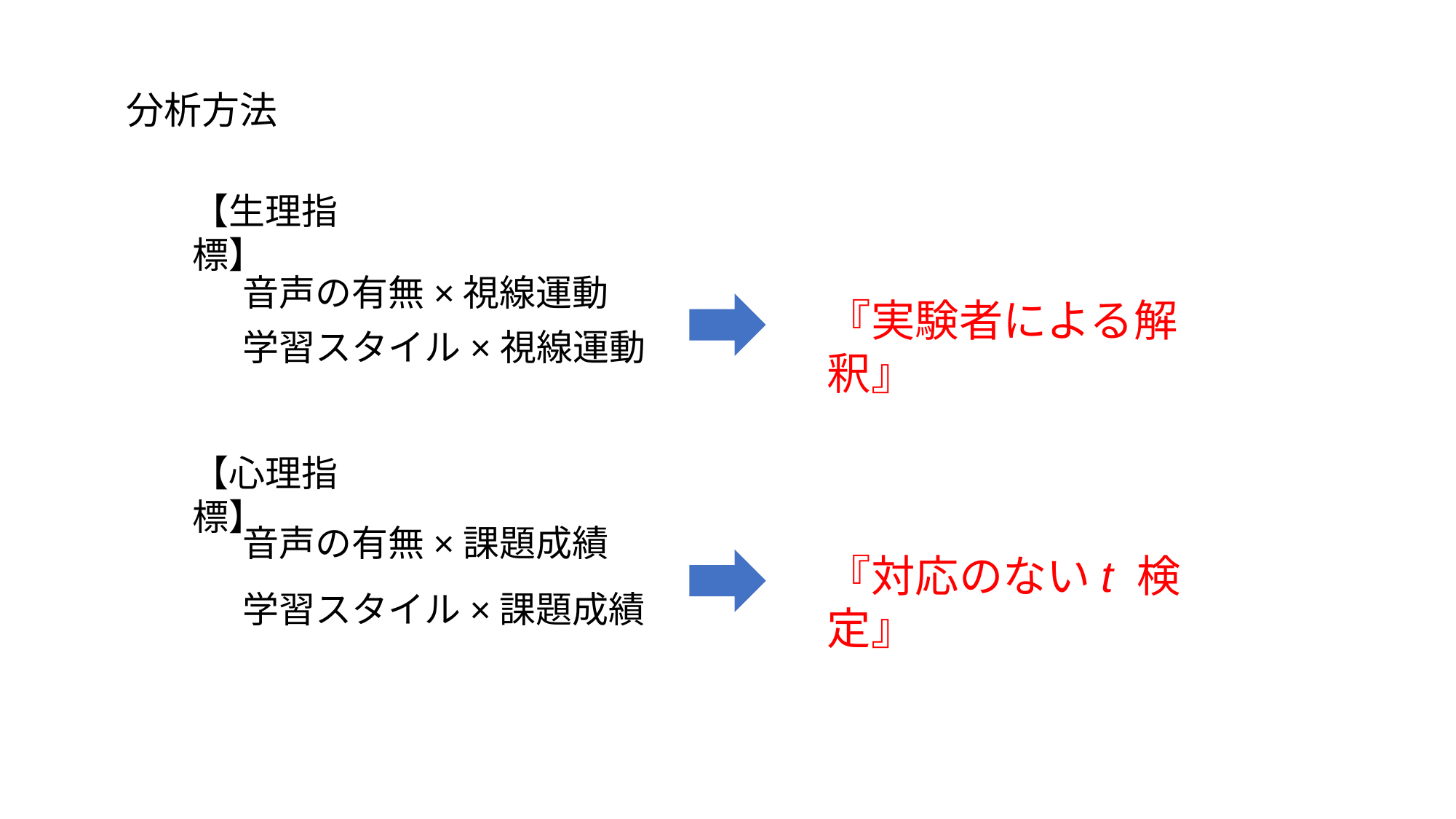

分析方法
【生理指標】
音声の有無×視線運動
『実験者による解釈』

学習スタイル×視線運動
【心理指標】
音声の有無×課題成績
『対応のないt 検定』

学習スタイル×課題成績